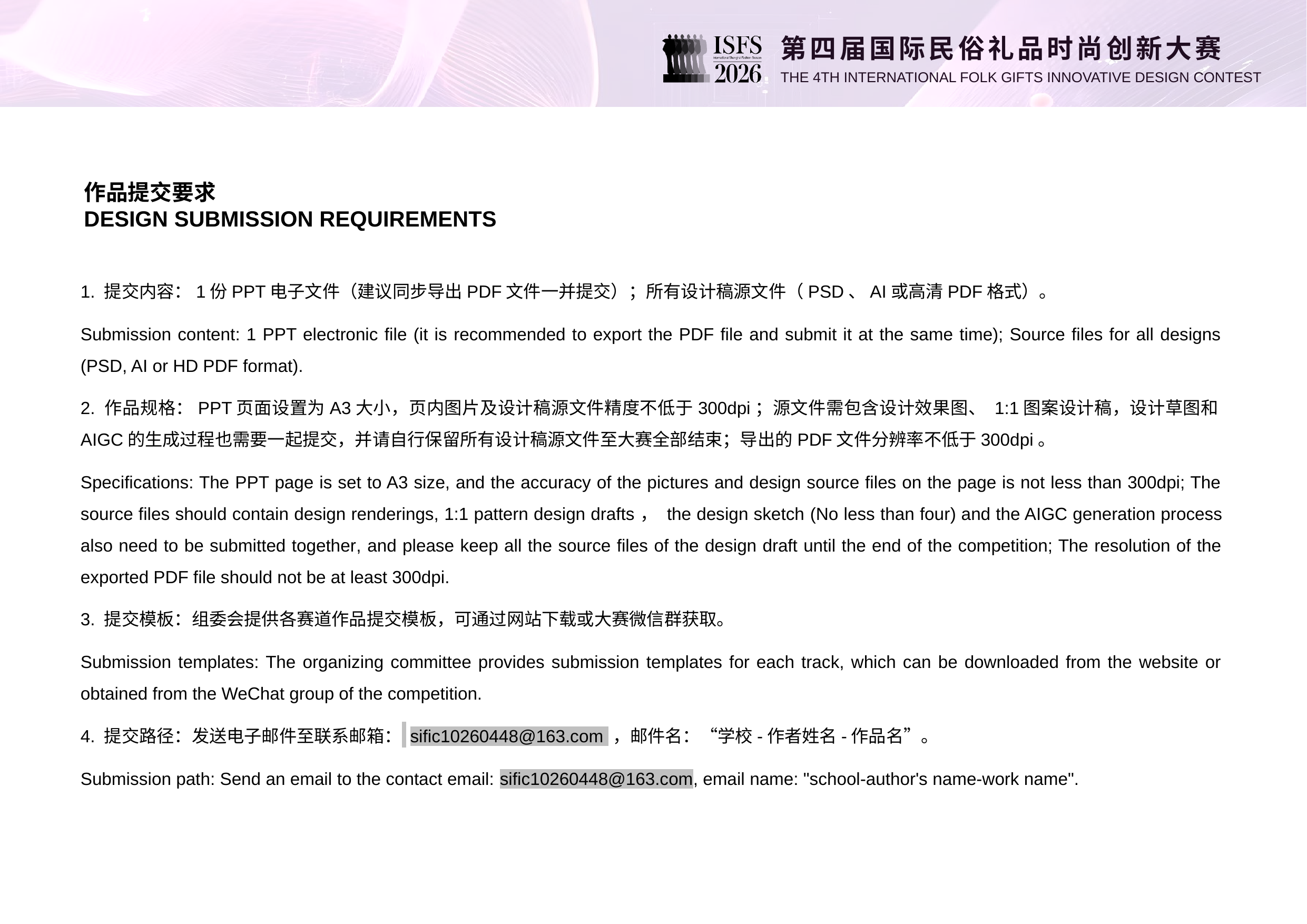

作品提交要求
DESIGN SUBMISSION REQUIREMENTS
1. 提交内容：1份PPT电子文件（建议同步导出PDF文件一并提交）；所有设计稿源文件（PSD、AI或高清PDF格式）。
Submission content: 1 PPT electronic file (it is recommended to export the PDF file and submit it at the same time); Source files for all designs (PSD, AI or HD PDF format).
2. 作品规格：PPT页面设置为A3大小，页内图片及设计稿源文件精度不低于300dpi；源文件需包含设计效果图、 1:1图案设计稿，设计草图和AIGC的生成过程也需要一起提交，并请自行保留所有设计稿源文件至大赛全部结束；导出的PDF文件分辨率不低于300dpi。
Specifications: The PPT page is set to A3 size, and the accuracy of the pictures and design source files on the page is not less than 300dpi; The source files should contain design renderings, 1:1 pattern design drafts， the design sketch (No less than four) and the AIGC generation process also need to be submitted together, and please keep all the source files of the design draft until the end of the competition; The resolution of the exported PDF file should not be at least 300dpi.
3. 提交模板：组委会提供各赛道作品提交模板，可通过网站下载或大赛微信群获取。
Submission templates: The organizing committee provides submission templates for each track, which can be downloaded from the website or obtained from the WeChat group of the competition.
4. 提交路径：发送电子邮件至联系邮箱： sific10260448@163.com ，邮件名：“学校-作者姓名-作品名”。
Submission path: Send an email to the contact email: sific10260448@163.com, email name: "school-author's name-work name".